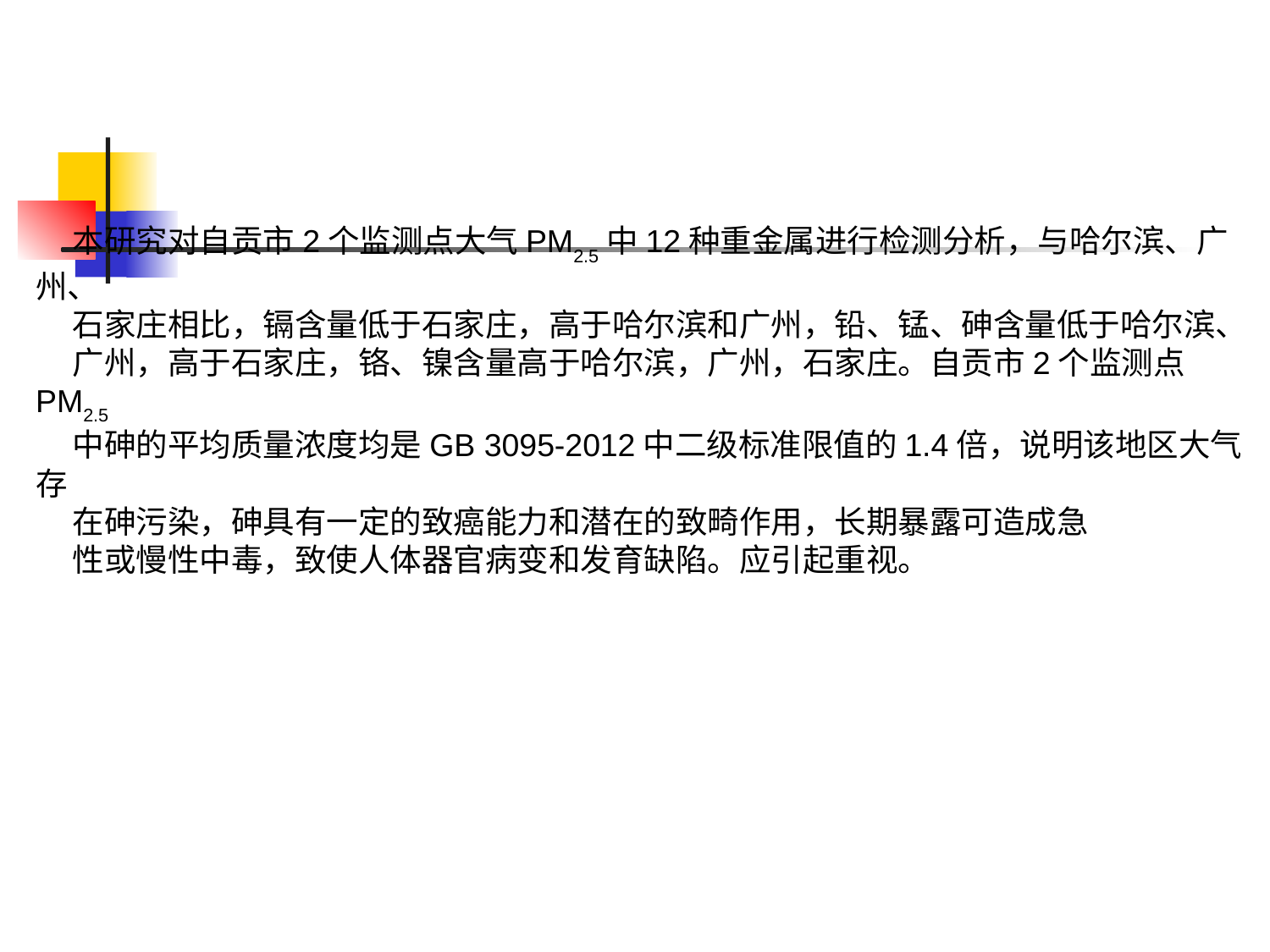

本研究对自贡市2个监测点大气PM2.5中12种重金属进行检测分析，与哈尔滨、广州、
石家庄相比，镉含量低于石家庄，高于哈尔滨和广州，铅、锰、砷含量低于哈尔滨、
广州，高于石家庄，铬、镍含量高于哈尔滨，广州，石家庄。自贡市2个监测点PM2.5
中砷的平均质量浓度均是GB 3095-2012中二级标准限值的1.4倍，说明该地区大气存
在砷污染，砷具有一定的致癌能力和潜在的致畸作用，长期暴露可造成急
性或慢性中毒，致使人体器官病变和发育缺陷。应引起重视。